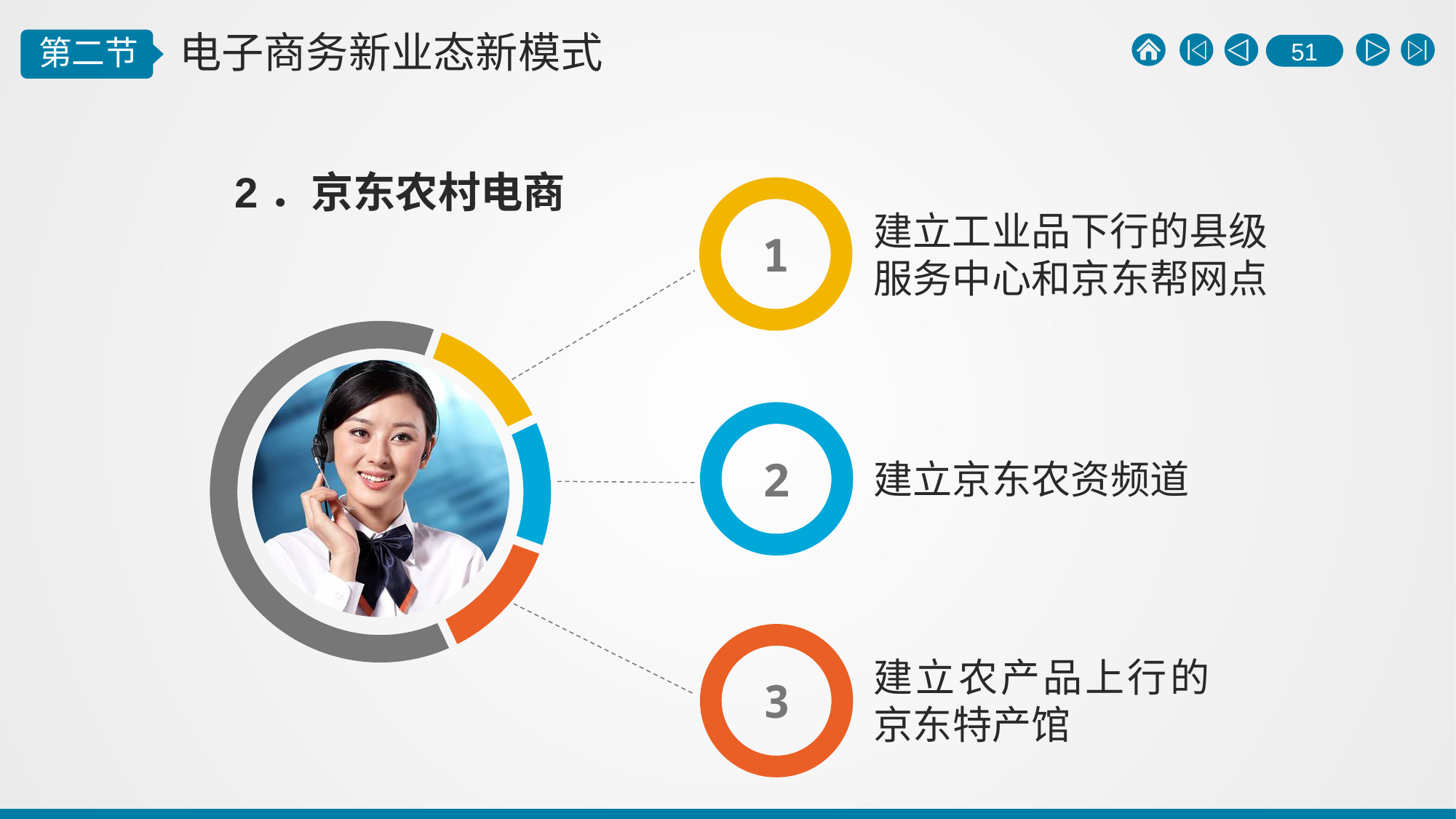

2．京东农村电商

1
建立工业品下行的县级服务中心和京东帮网点

2
建立京东农资频道

3
建立农产品上行的京东特产馆